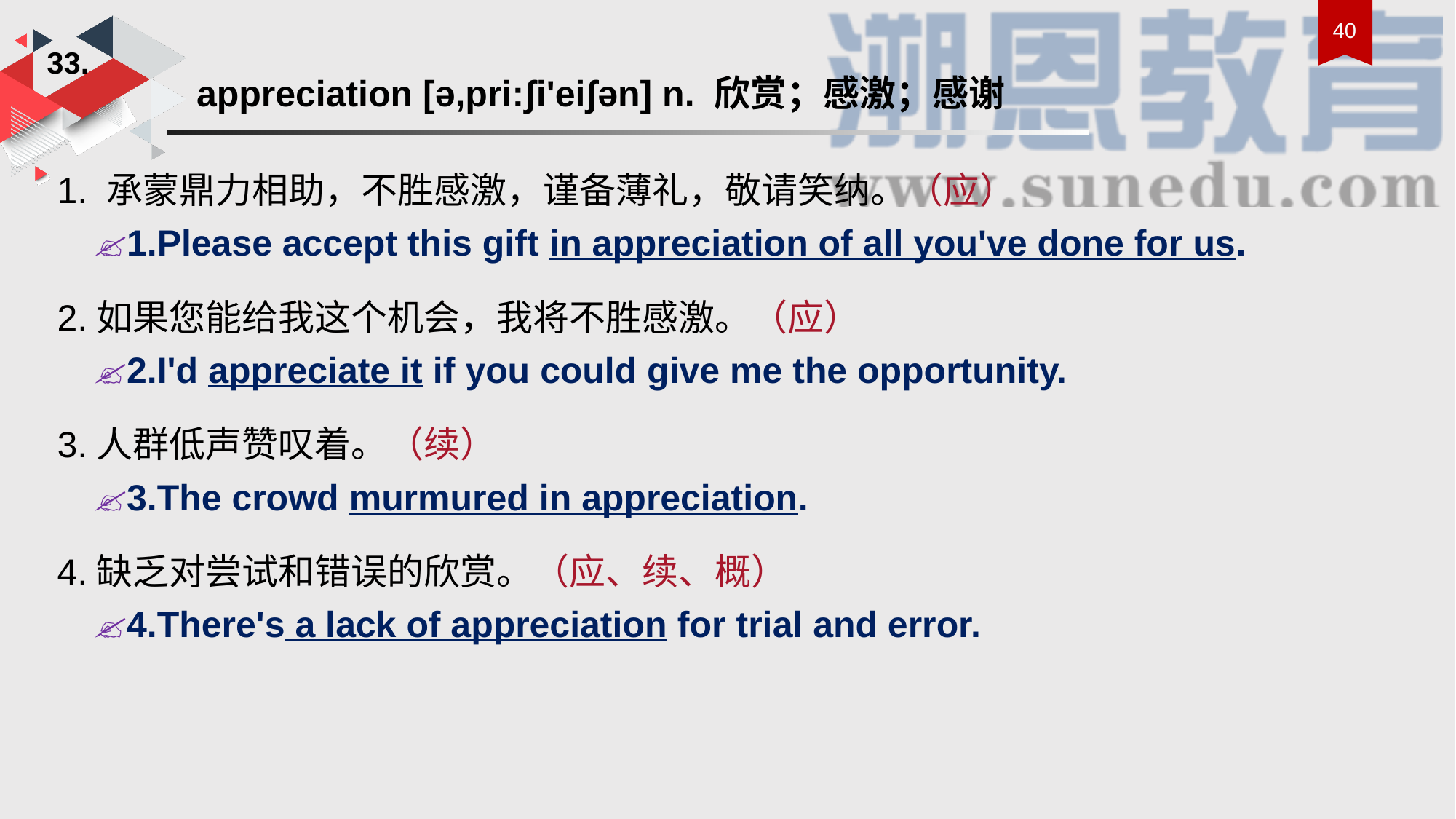

33.
appreciation [ə,pri:ʃi'eiʃən] n. 欣赏；感激；感谢

1. 承蒙鼎力相助，不胜感激，谨备薄礼，敬请笑纳。（应）
    ✍1.Please accept this gift in appreciation of all you've done for us.

2.如果您能给我这个机会，我将不胜感激。（应）
    ✍2.I'd appreciate it if you could give me the opportunity.

3.人群低声赞叹着。（续）
    ✍3.The crowd murmured in appreciation.

4.缺乏对尝试和错误的欣赏。（应、续、概）
    ✍4.There's a lack of appreciation for trial and error.